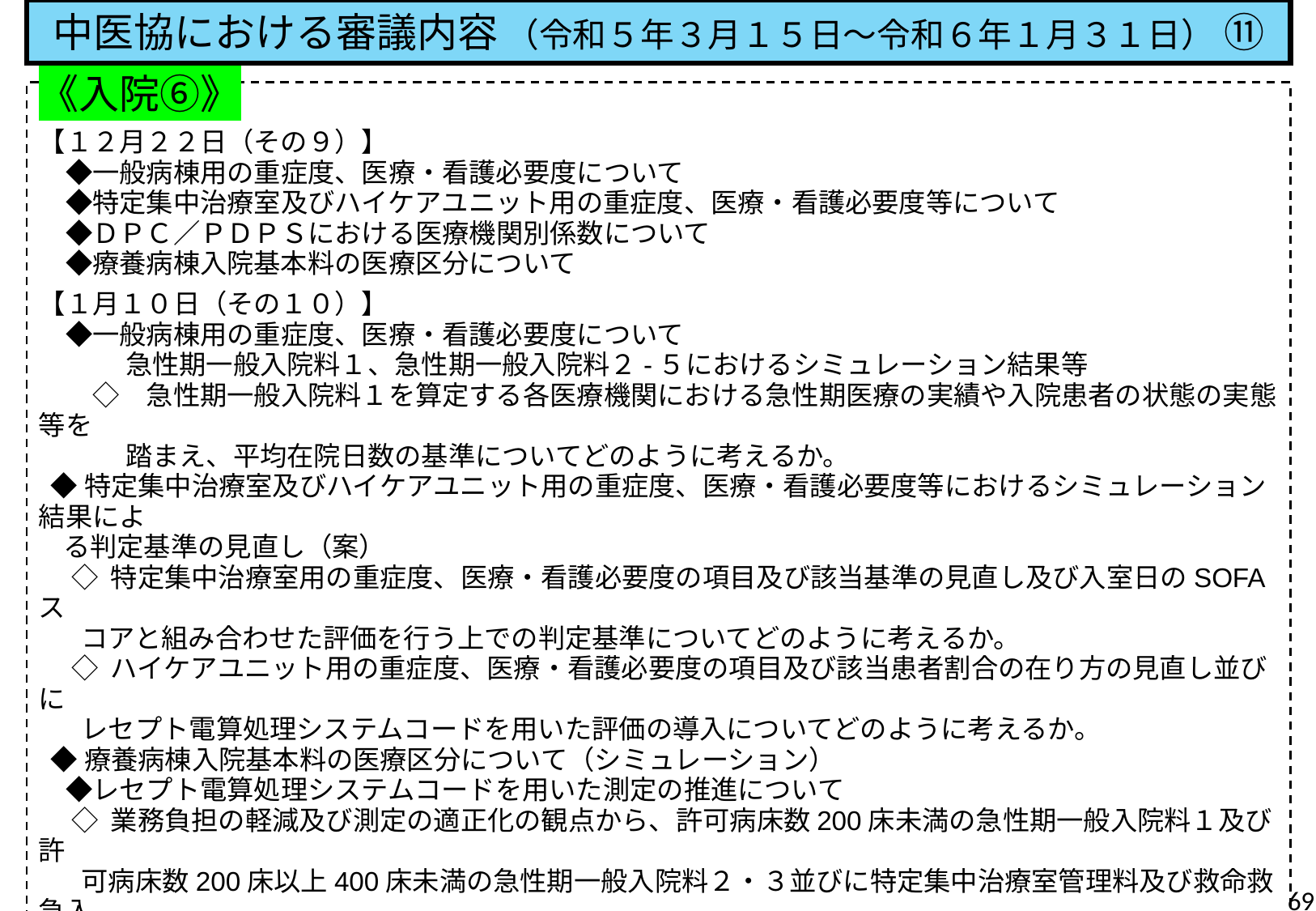

中医協における審議内容 （令和５年３月１５日～令和６年１月３１日） ⑪
《入院⑥》
【１２月２２日（その９）】
　◆一般病棟用の重症度、医療・看護必要度について
　◆特定集中治療室及びハイケアユニット用の重症度、医療・看護必要度等について
　◆ＤＰＣ／ＰＤＰＳにおける医療機関別係数について
　◆療養病棟入院基本料の医療区分について
【１月１０日（その１０）】
　◆一般病棟用の重症度、医療・看護必要度について
　 　　急性期一般入院料１、急性期一般入院料２-５におけるシミュレーション結果等
　　◇　急性期一般入院料１を算定する各医療機関における急性期医療の実績や入院患者の状態の実態等を
　　　 踏まえ、平均在院日数の基準についてどのように考えるか。
  ◆特定集中治療室及びハイケアユニット用の重症度、医療・看護必要度等におけるシミュレーション結果によ
   る判定基準の見直し（案）
　 ◇  特定集中治療室用の重症度、医療・看護必要度の項目及び該当基準の見直し及び入室日のSOFA ス
      コアと組み合わせた評価を行う上での判定基準についてどのように考えるか。
　 ◇  ハイケアユニット用の重症度、医療・看護必要度の項目及び該当患者割合の在り方の見直し並びに
      レセプト電算処理システムコードを用いた評価の導入についてどのように考えるか。
  ◆療養病棟入院基本料の医療区分について（シミュレーション）
　◆レセプト電算処理システムコードを用いた測定の推進について
　 ◇  業務負担の軽減及び測定の適正化の観点から、許可病床数200床未満の急性期一般入院料１及び 許
      可病床数200床以上400床未満の急性期一般入院料２・３並びに特定集中治療室管理料及び救命救急入
      院料２・４において重症度、医療・看護必要度Ⅱを用いることを要件とすることについてどのように考えるか。
69